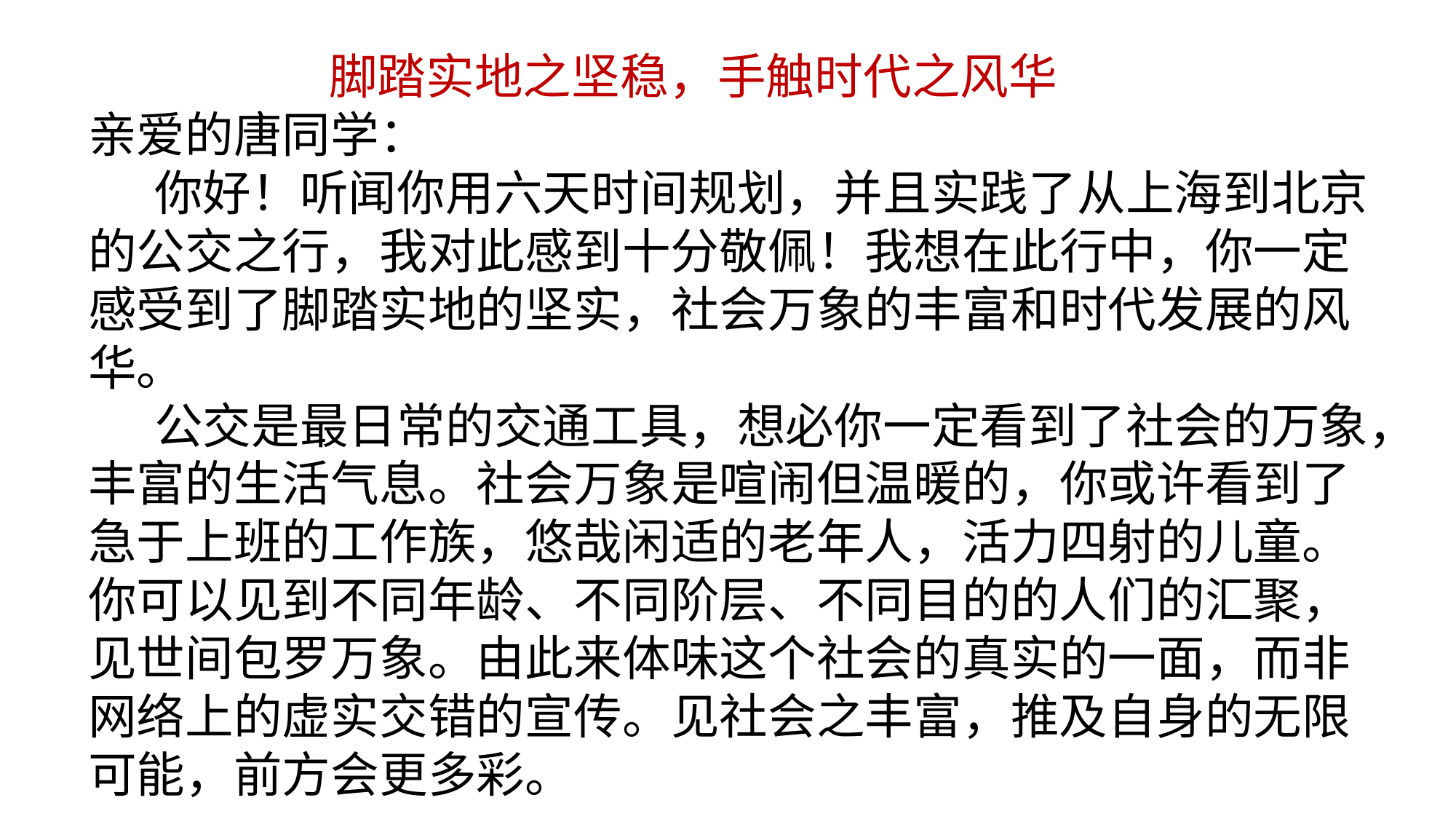

脚踏实地之坚稳，手触时代之风华
亲爱的唐同学：
     你好！听闻你用六天时间规划，并且实践了从上海到北京的公交之行，我对此感到十分敬佩！我想在此行中，你一定感受到了脚踏实地的坚实，社会万象的丰富和时代发展的风华。
     公交是最日常的交通工具，想必你一定看到了社会的万象，丰富的生活气息。社会万象是喧闹但温暖的，你或许看到了急于上班的工作族，悠哉闲适的老年人，活力四射的儿童。你可以见到不同年龄、不同阶层、不同目的的人们的汇聚，见世间包罗万象。由此来体味这个社会的真实的一面，而非网络上的虚实交错的宣传。见社会之丰富，推及自身的无限可能，前方会更多彩。